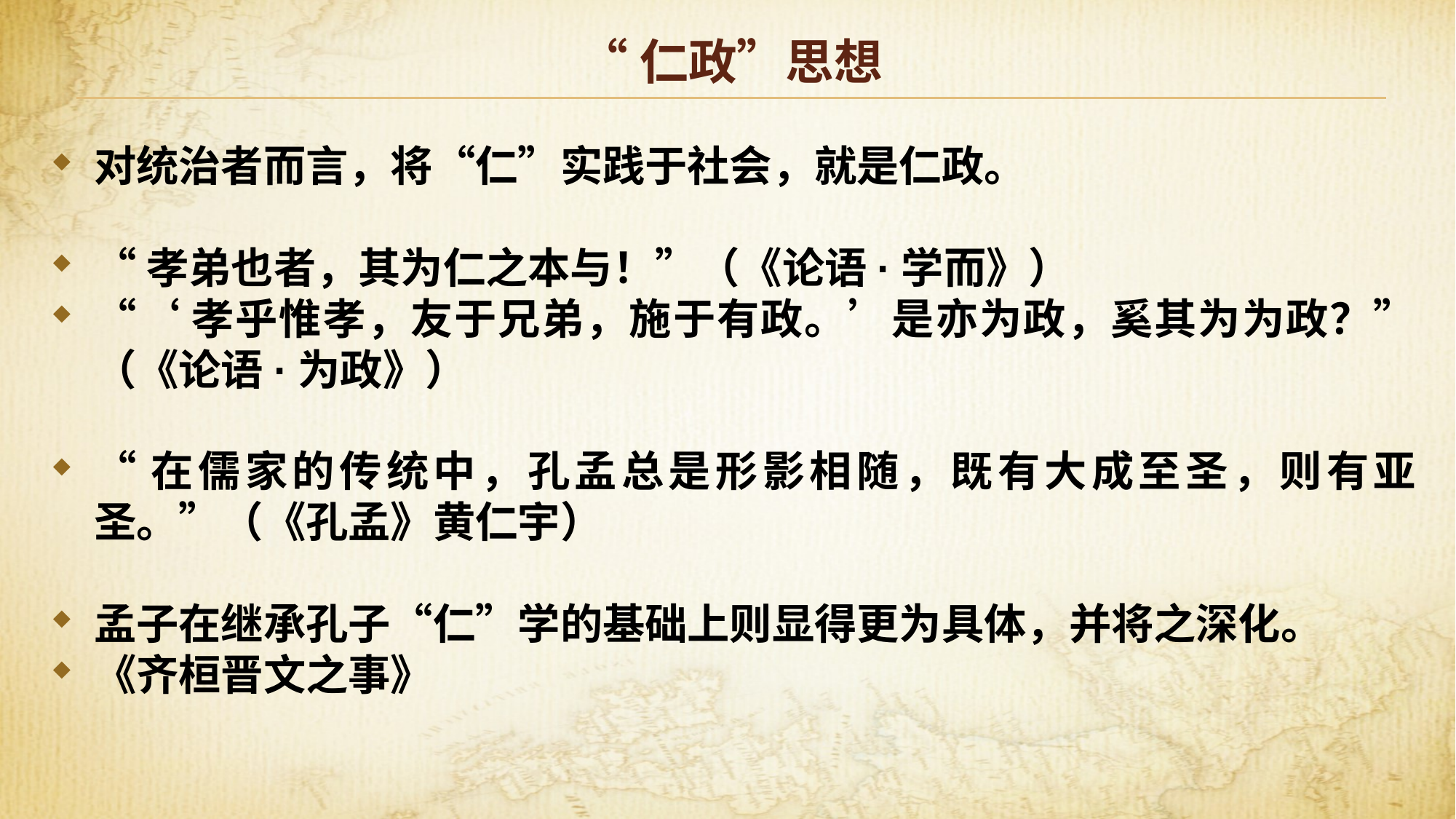

# “仁政”思想
对统治者而言，将“仁”实践于社会，就是仁政。

“孝弟也者，其为仁之本与！”（《论语·学而》）
“‘孝乎惟孝，友于兄弟，施于有政。’是亦为政，奚其为为政？”（《论语·为政》）

“在儒家的传统中，孔孟总是形影相随，既有大成至圣，则有亚圣。”（《孔孟》黄仁宇）

孟子在继承孔子“仁”学的基础上则显得更为具体，并将之深化。
《齐桓晋文之事》